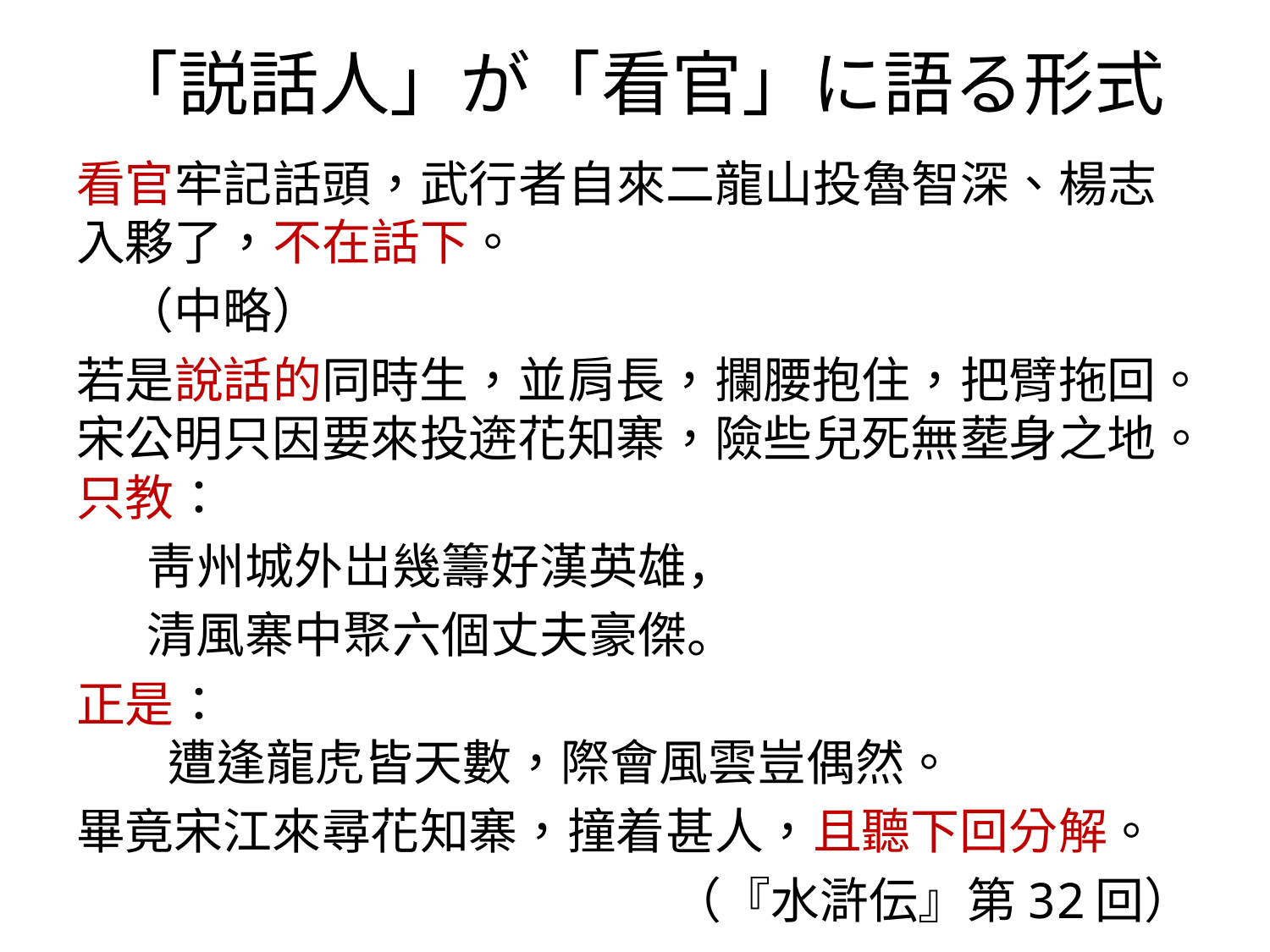

# 「説話人」が「看官」に語る形式
看官牢記話頭，武行者自來二龍山投魯智深、楊志入夥了，不在話下。
　（中略）
若是說話的同時生，並肩長，攔腰抱住，把臂拖回。宋公明只因要來投逩花知寨，險些兒死無塟身之地。只教：
靑州城外岀幾籌好漢英雄，
清風寨中聚六個丈夫豪傑。
正是：
 遭逢龍虎皆天數，際會風雲豈偶然。
畢竟宋江來尋花知寨，撞着甚人，且聽下回分解。
（『水滸伝』第32回）